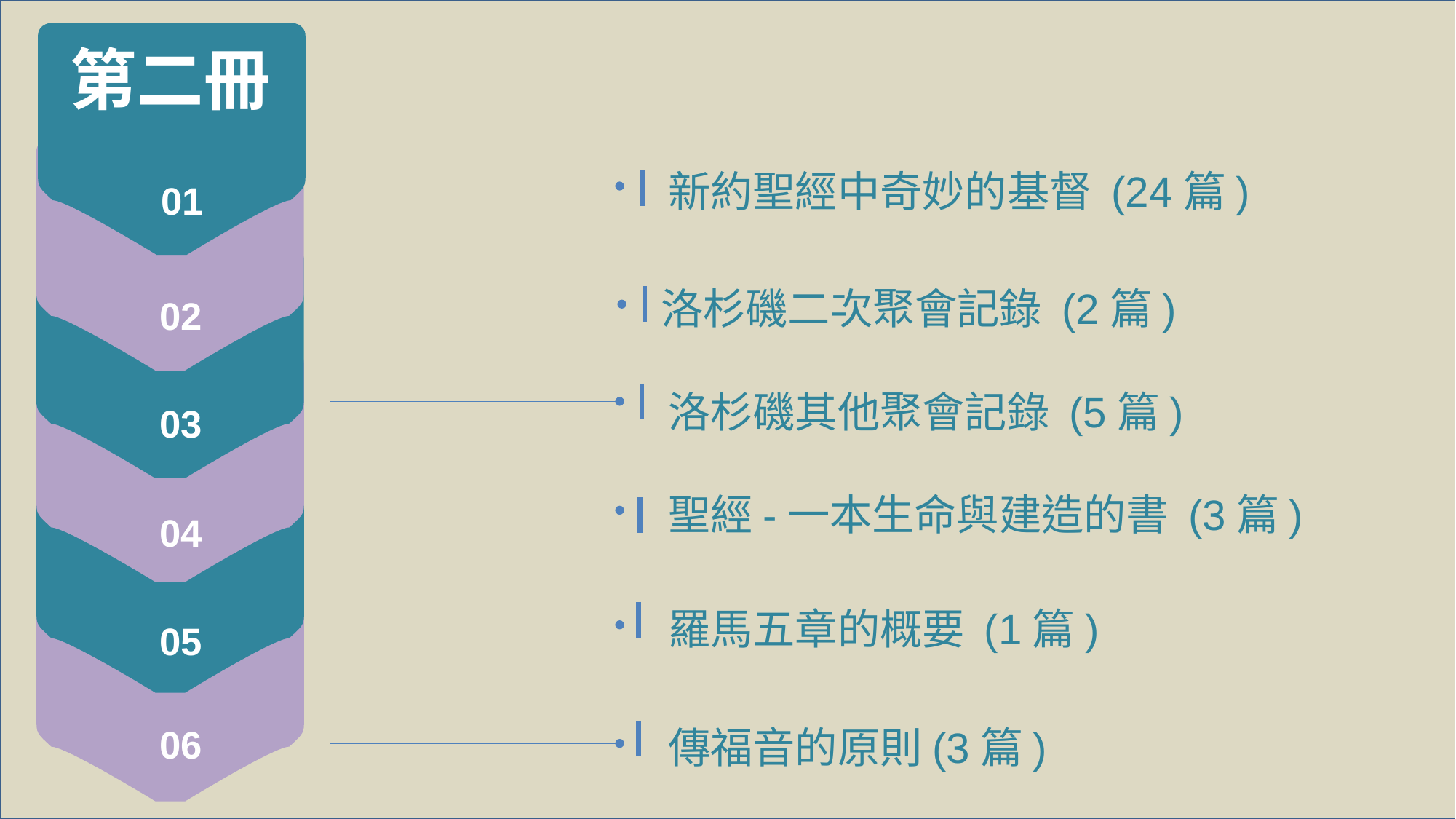

第二冊
  01

  02
新約聖經中奇妙的基督 (24篇)

  03
洛杉磯二次聚會記錄 (2篇)

  04
洛杉磯其他聚會記錄 (5篇)

  05
聖經-一本生命與建造的書 (3篇)

  06
羅馬五章的概要 (1篇)
傳福音的原則(3篇)